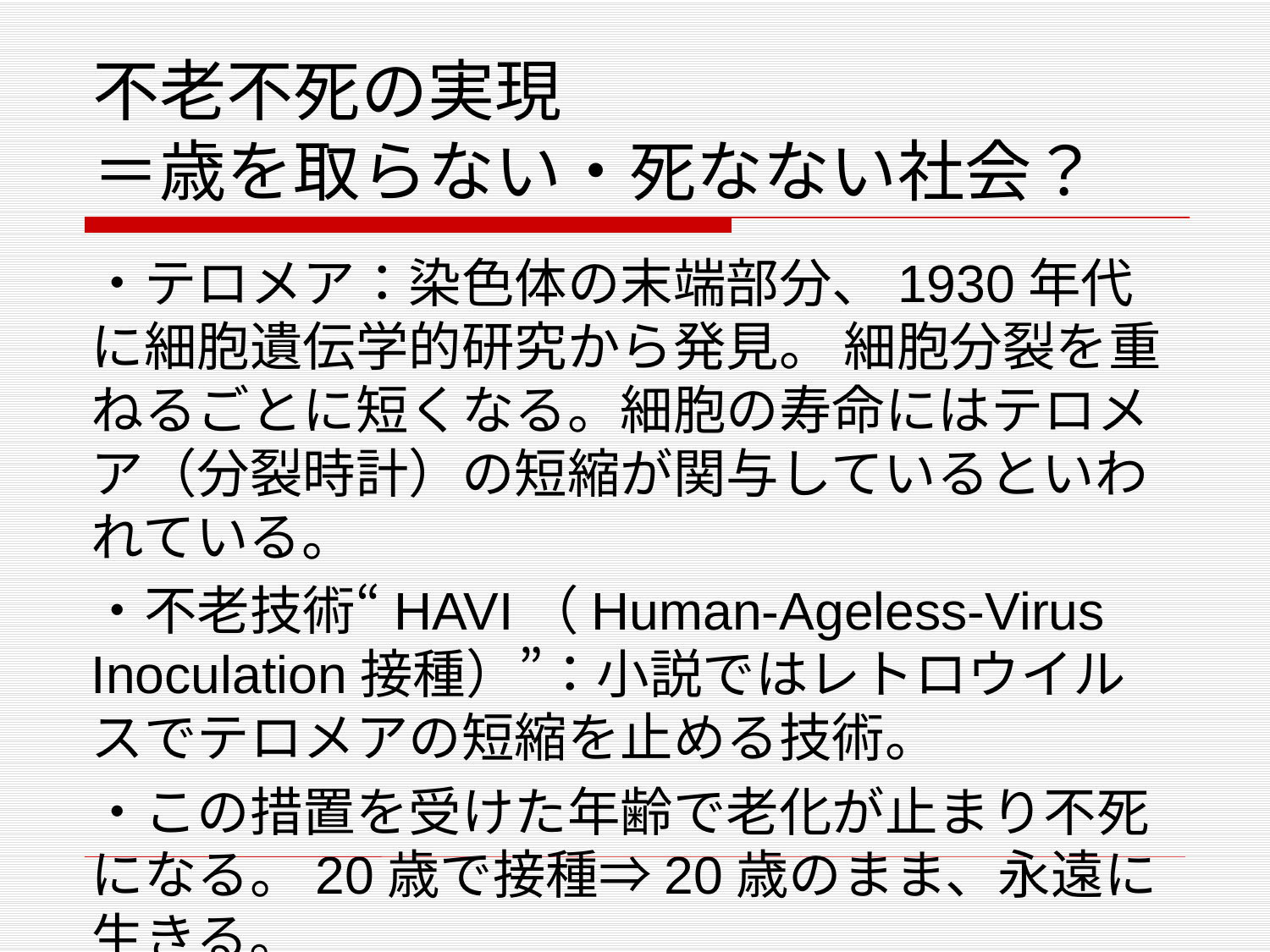

# 不老不死の実現 ＝歳を取らない・死なない社会？
・テロメア：染色体の末端部分、1930年代に細胞遺伝学的研究から発見。 細胞分裂を重ねるごとに短くなる。細胞の寿命にはテロメア（分裂時計）の短縮が関与しているといわれている。
・不老技術“HAVI（Human-Ageless-Virus Inoculation接種）”：小説ではレトロウイルスでテロメアの短縮を止める技術。
・この措置を受けた年齢で老化が止まり不死になる。20歳で接種⇒20歳のまま、永遠に生きる。